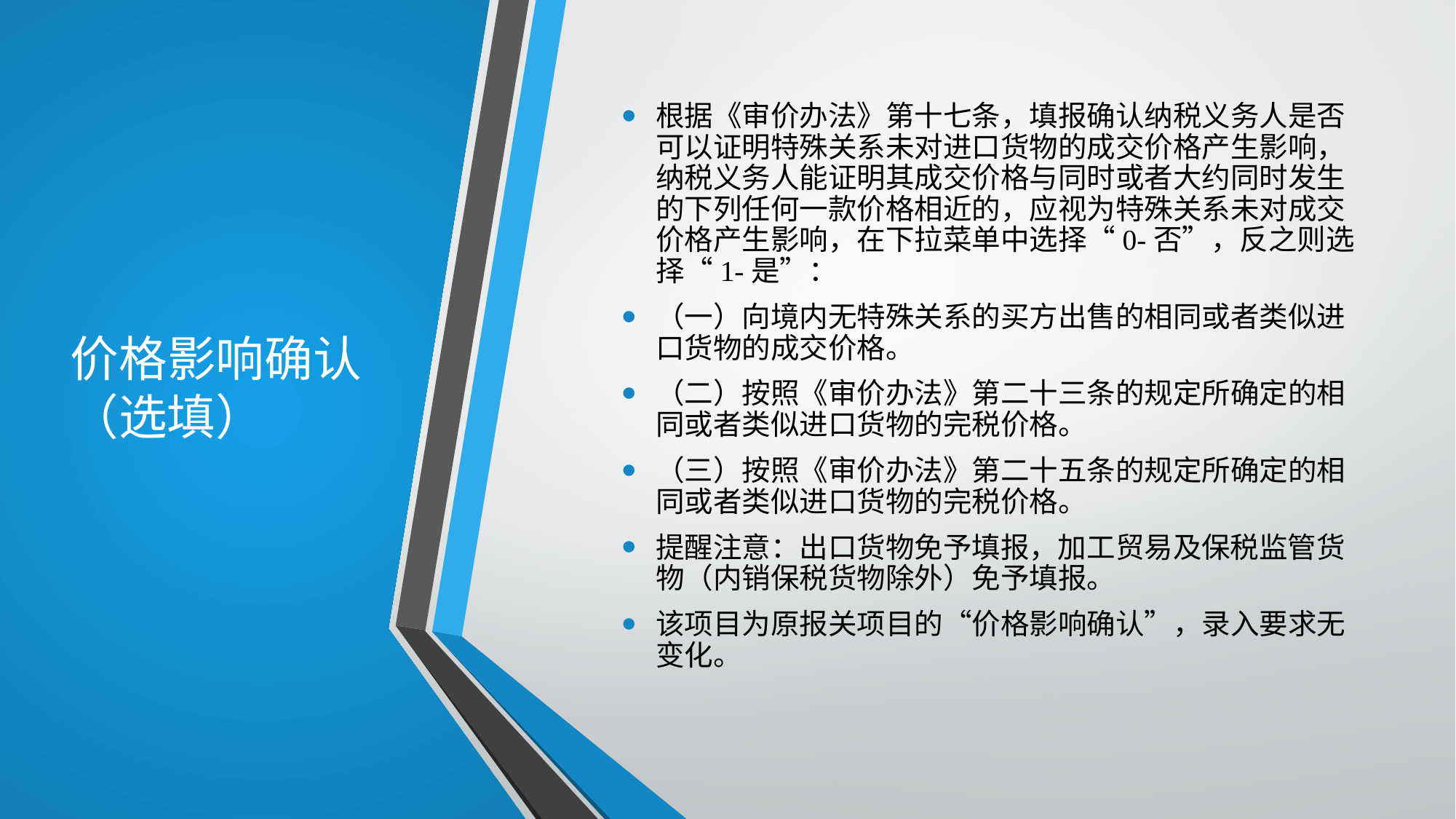

# 价格影响确认（选填）
根据《审价办法》第十七条，填报确认纳税义务人是否可以证明特殊关系未对进口货物的成交价格产生影响，纳税义务人能证明其成交价格与同时或者大约同时发生的下列任何一款价格相近的，应视为特殊关系未对成交价格产生影响，在下拉菜单中选择“0-否”，反之则选择“1-是”：
（一）向境内无特殊关系的买方出售的相同或者类似进口货物的成交价格。
（二）按照《审价办法》第二十三条的规定所确定的相同或者类似进口货物的完税价格。
（三）按照《审价办法》第二十五条的规定所确定的相同或者类似进口货物的完税价格。
提醒注意：出口货物免予填报，加工贸易及保税监管货物（内销保税货物除外）免予填报。
该项目为原报关项目的“价格影响确认”，录入要求无变化。